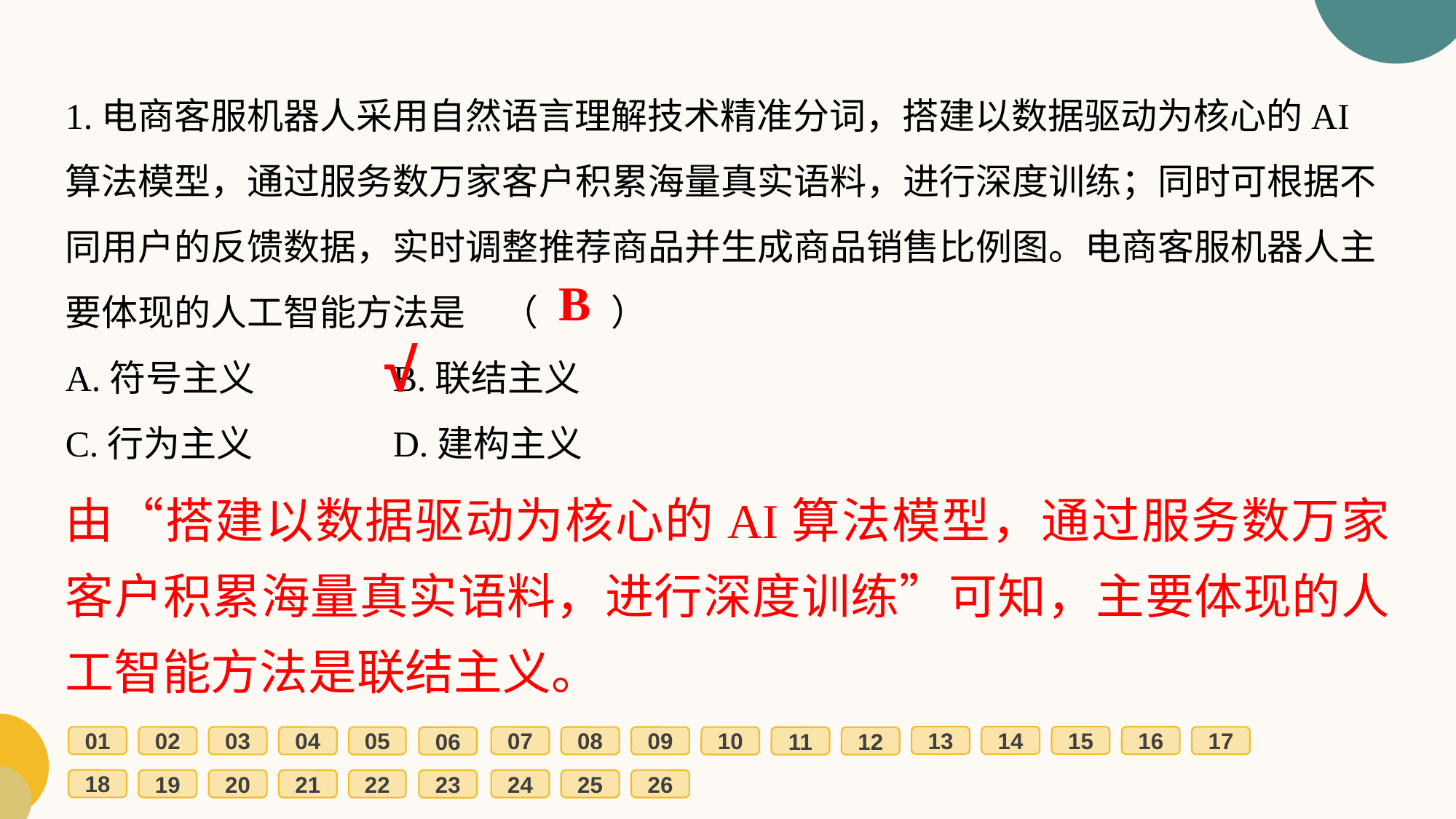

﻿1.电商客服机器人采用自然语言理解技术精准分词，搭建以数据驱动为核心的AI算法模型，通过服务数万家客户积累海量真实语料，进行深度训练；同时可根据不同用户的反馈数据，实时调整推荐商品并生成商品销售比例图。电商客服机器人主要体现的人工智能方法是	（　　）
A.符号主义		B.联结主义
C.行为主义		D.建构主义
B
√
由“搭建以数据驱动为核心的AI算法模型，通过服务数万家客户积累海量真实语料，进行深度训练”可知，主要体现的人工智能方法是联结主义。